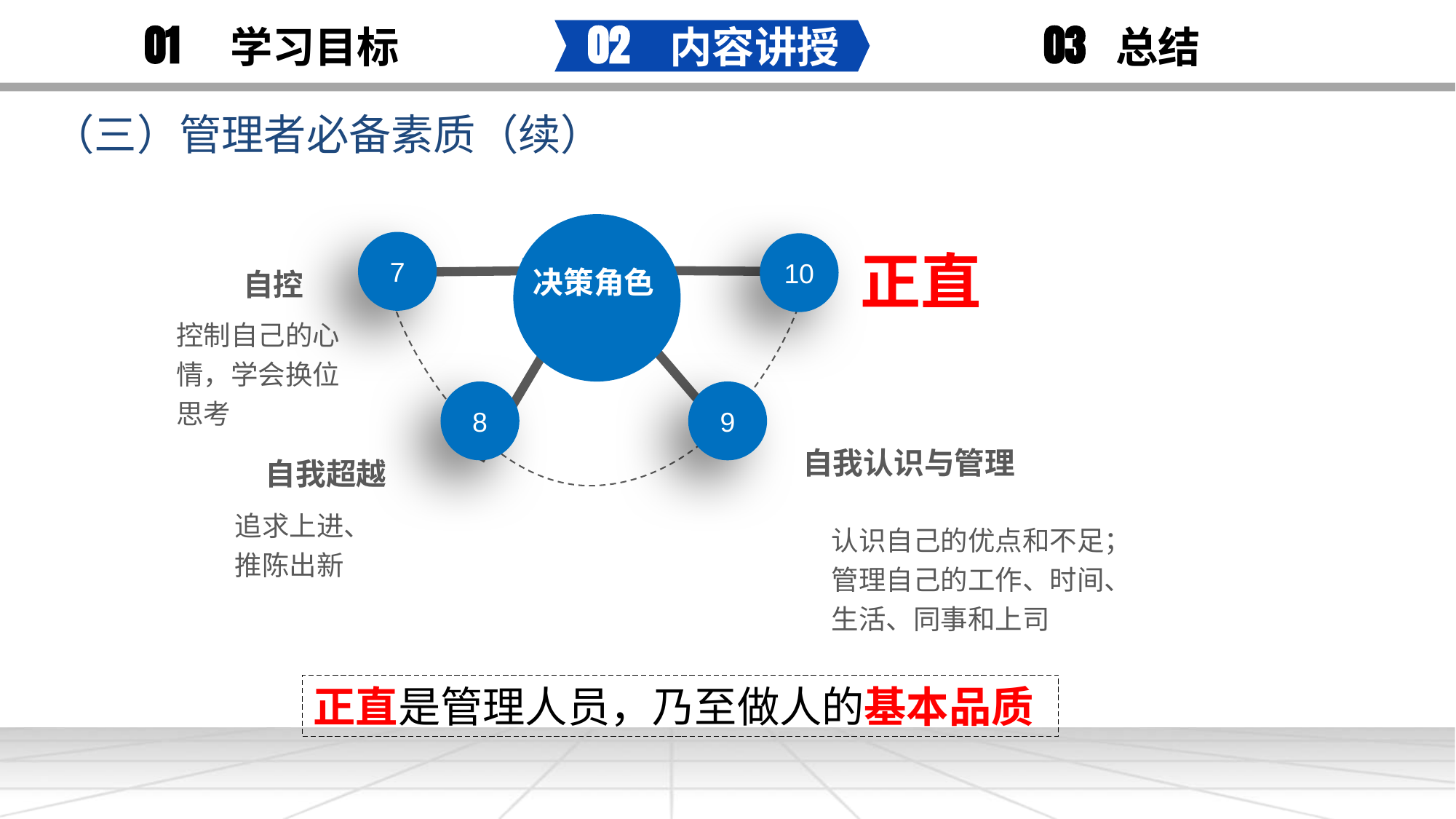

02   内容讲授
03  总结
01    学习目标

（三）管理者必备素质（续）

决策角色
7
10
正直
自控

控制自己的心情，学会换位思考
8
9
自我超越
自我认识与管理
追求上进、
推陈出新
认识自己的优点和不足；管理自己的工作、时间、生活、同事和上司
正直是管理人员，乃至做人的基本品质